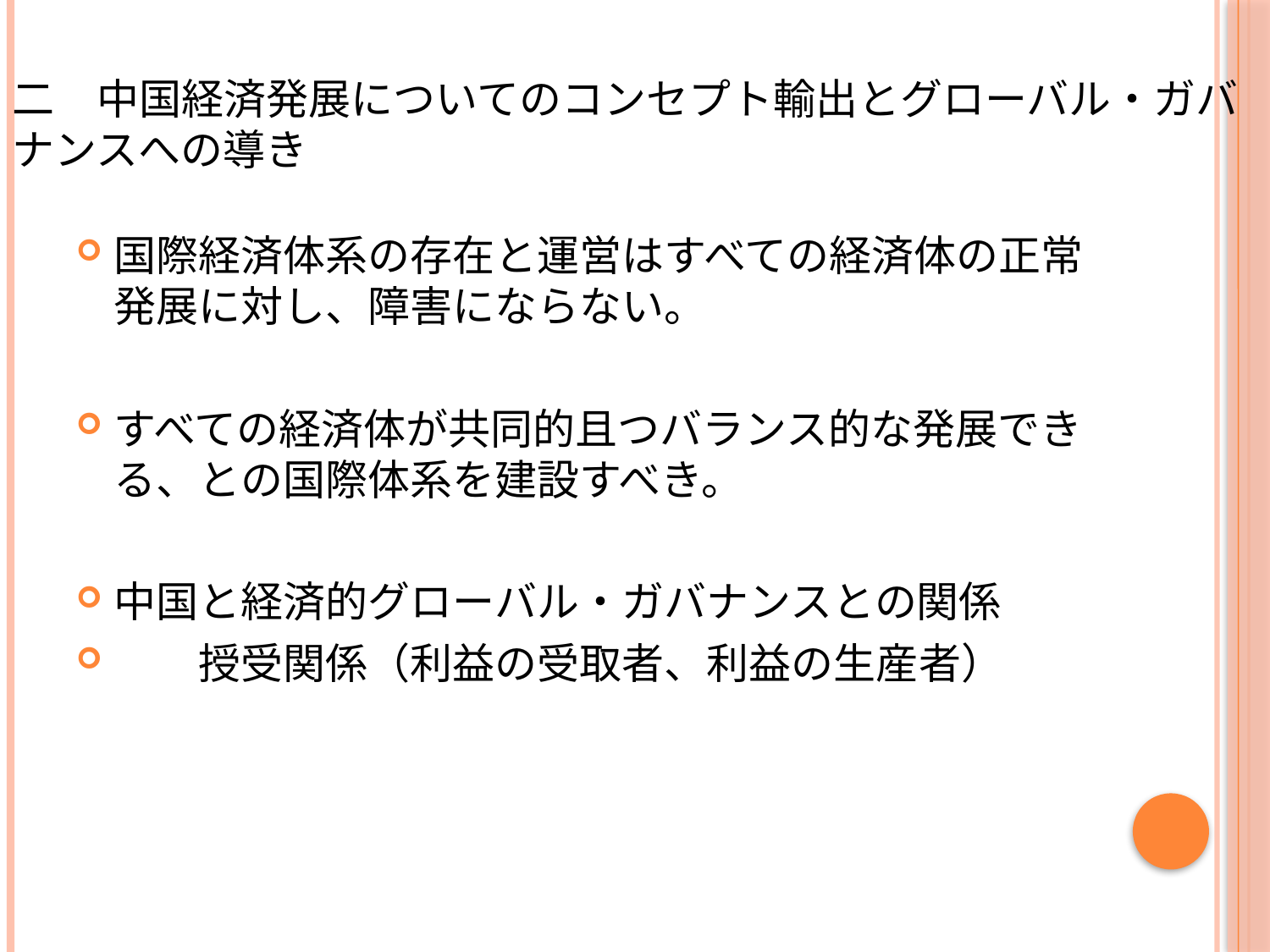

# 二　中国経済発展についてのコンセプト輸出とグローバル・ガバナンスへの導き
国際経済体系の存在と運営はすべての経済体の正常発展に対し、障害にならない。

すべての経済体が共同的且つバランス的な発展できる、との国際体系を建設すべき。

中国と経済的グローバル・ガバナンスとの関係
　　授受関係（利益の受取者、利益の生産者）